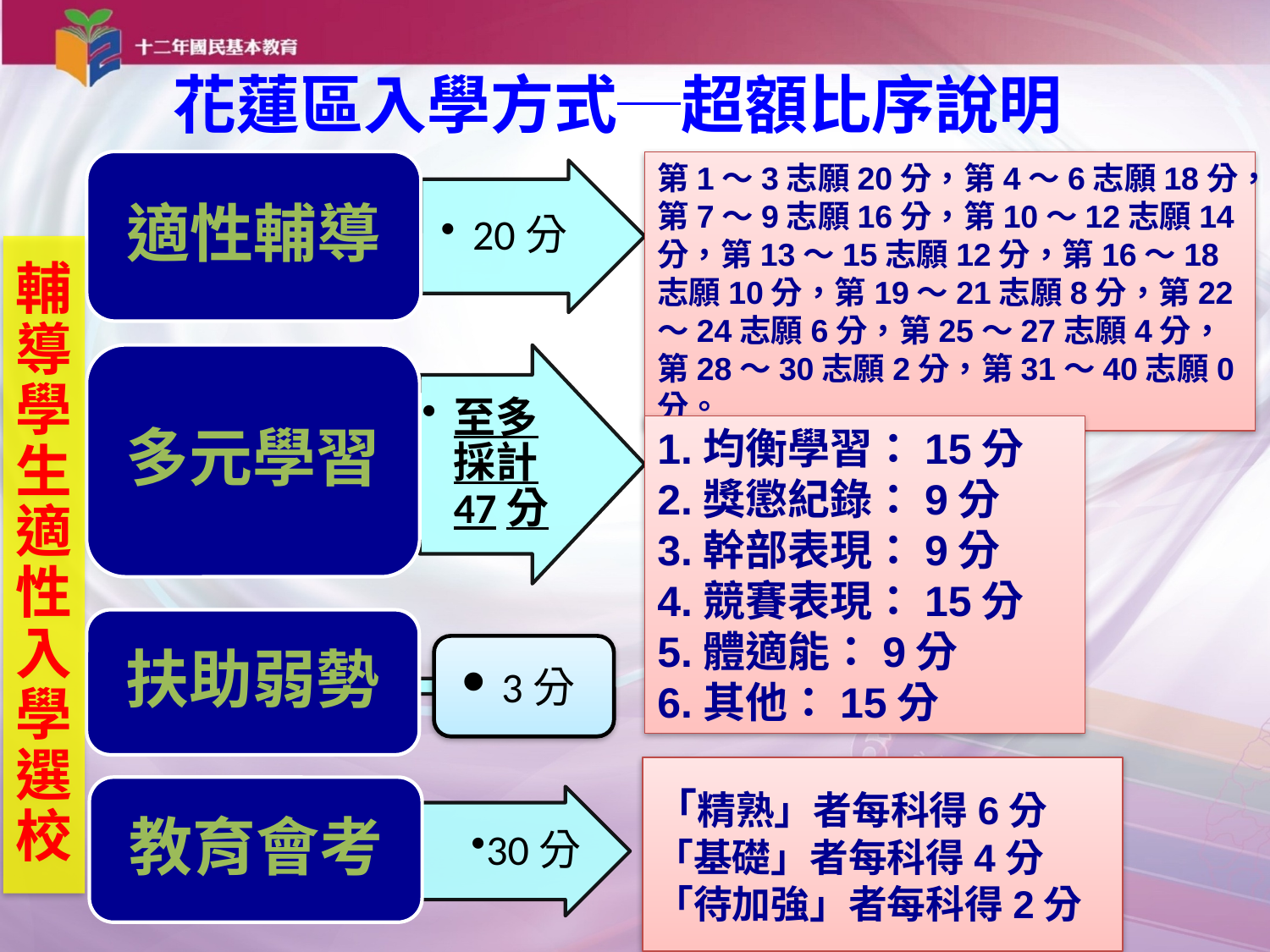

花蓮區入學方式─超額比序說明
20分
適性輔導
至多採計47分
多元學習
扶助弱勢
30分
教育會考
第1～3志願20分，第4～6志願18分，
第7～9志願16分，第10～12志願14分，第13～15志願12分，第16～18志願10分，第19～21志願8分，第22～24志願6分，第25～27志願4分，第28～30志願2分，第31～40志願0分。
輔導學生適性入學選校
1.均衡學習：15分
2.獎懲紀錄：9分
3.幹部表現：9分
4.競賽表現：15分
5.體適能：9分
6.其他：15分

3分
「精熟」者每科得6分
「基礎」者每科得4分
「待加強」者每科得2分